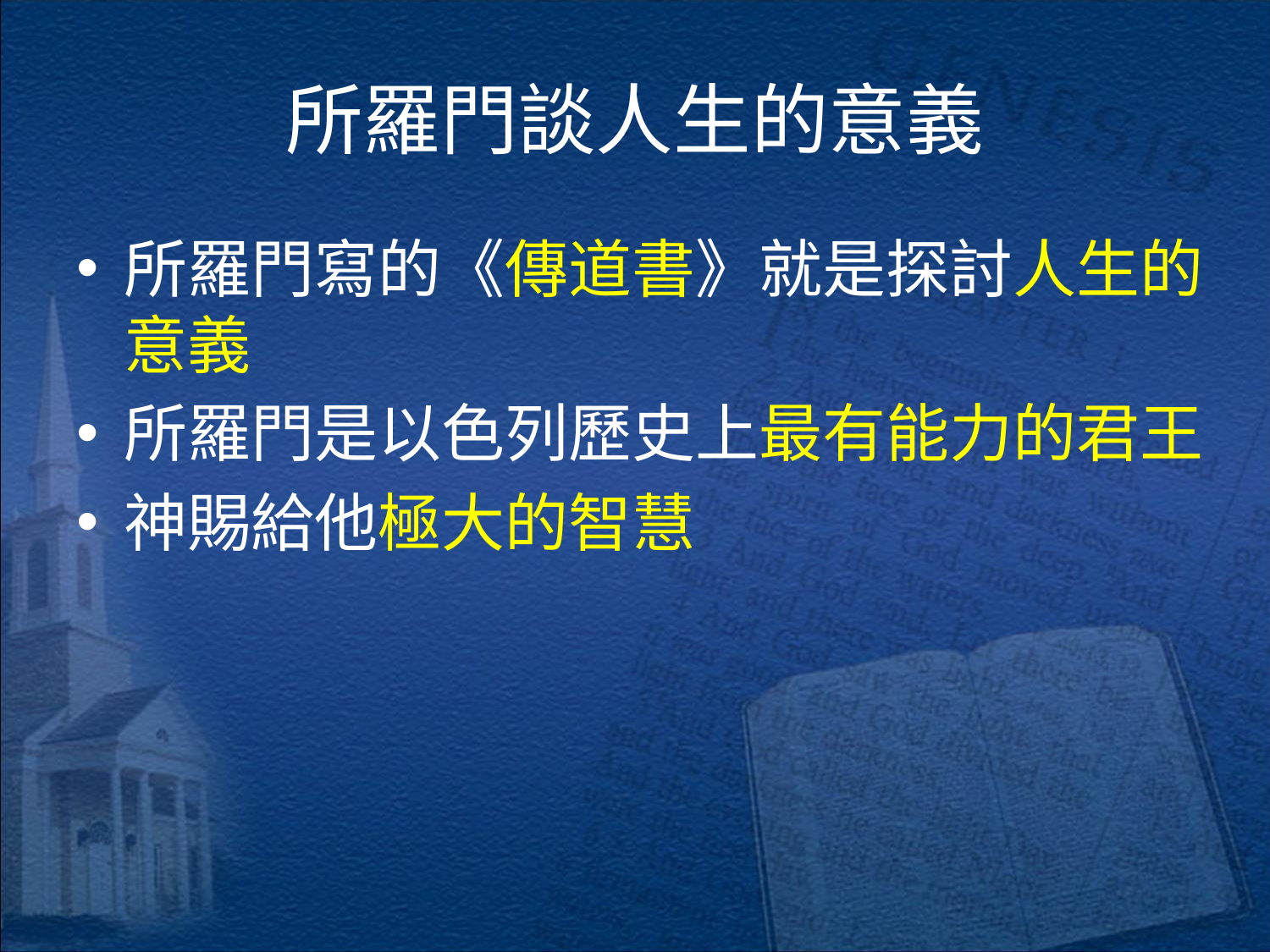

# 所羅門談人生的意義
所羅門寫的《傳道書》就是探討人生的意義
所羅門是以色列歷史上最有能力的君王
神賜給他極大的智慧